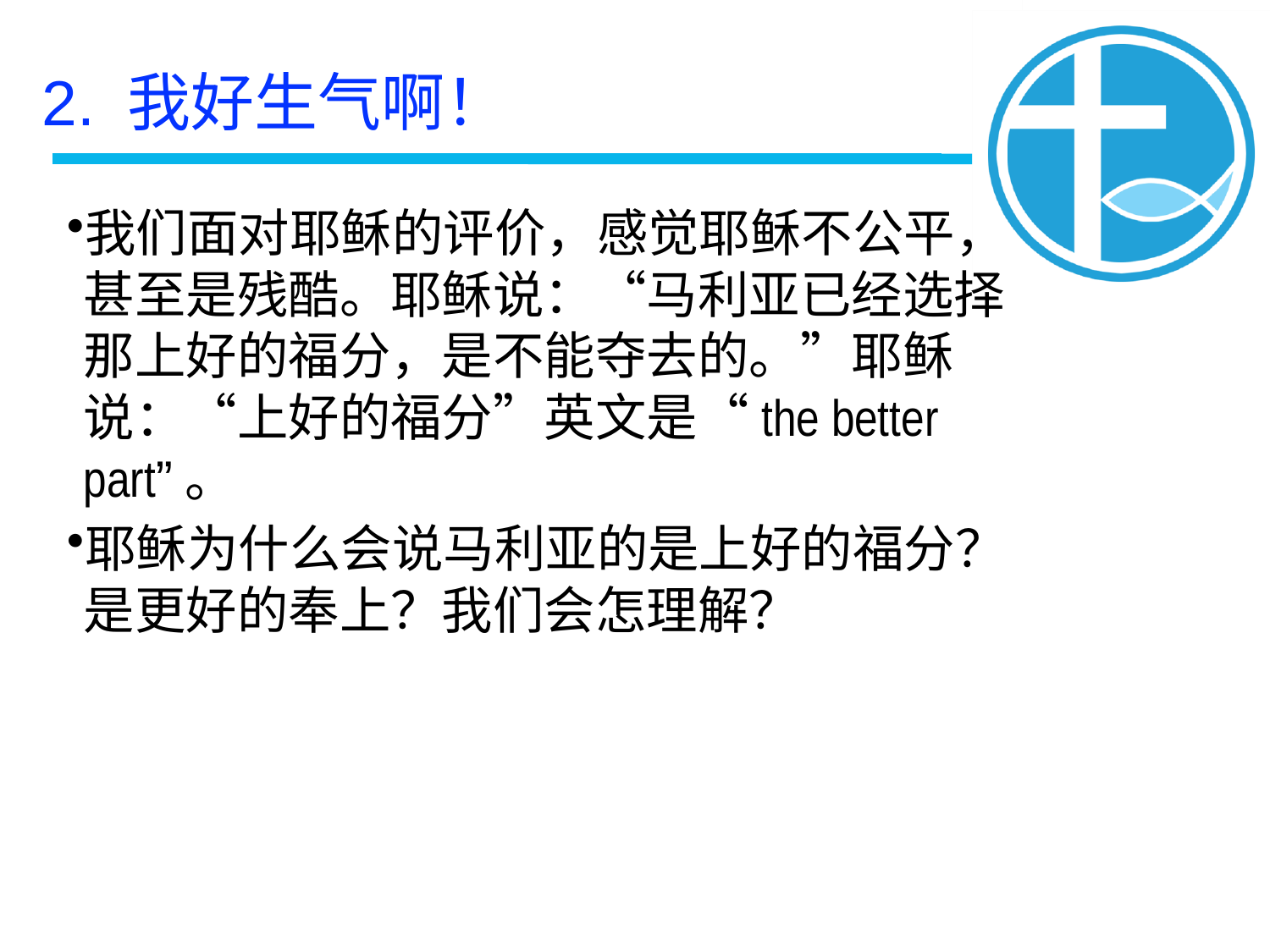

2. 我好生气啊！
我们面对耶稣的评价，感觉耶稣不公平，甚至是残酷。耶稣说：“马利亚已经选择那上好的福分，是不能夺去的。”耶稣说：“上好的福分”英文是“the better part”。
耶稣为什么会说马利亚的是上好的福分？是更好的奉上？我们会怎理解？